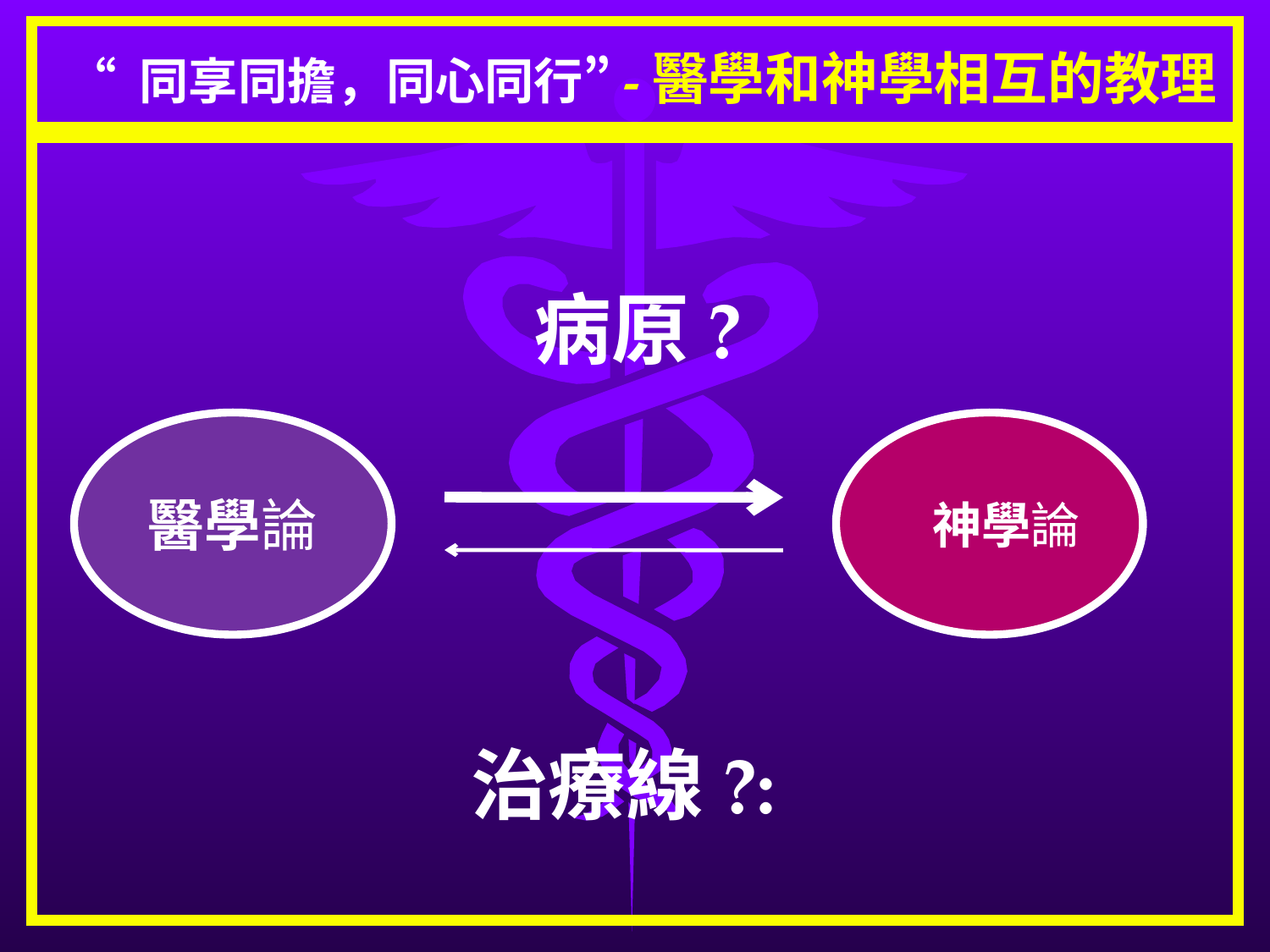

# “ 同享同擔，同心同行”-醫學和神學相互的教理

病原?
醫學論
   神學論

治療線?: